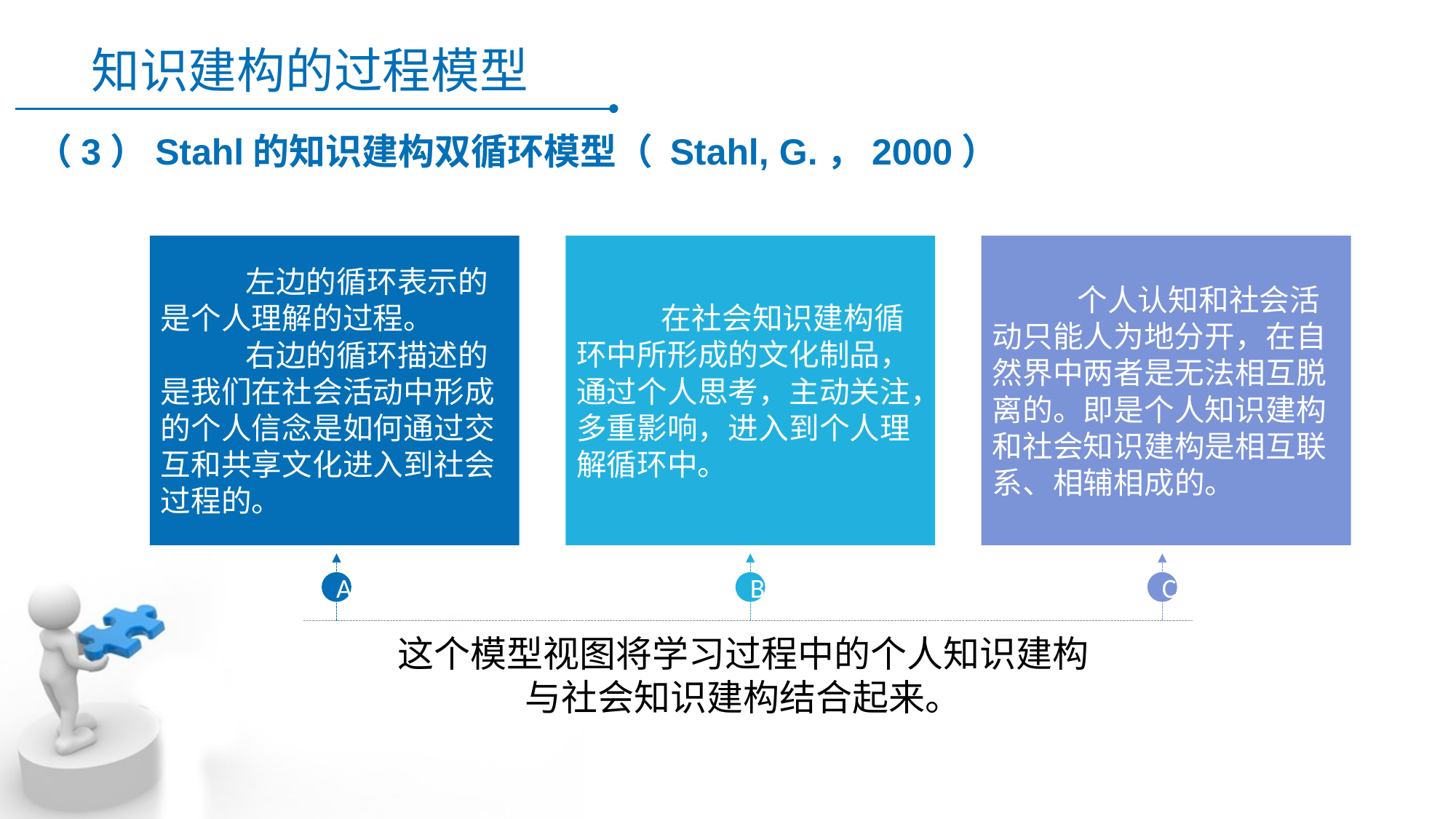

# 知识建构的过程模型
（3）Stahl的知识建构双循环模型（ Stahl, G.，2000）
左边的循环表示的是个人理解的过程。
右边的循环描述的是我们在社会活动中形成的个人信念是如何通过交互和共享文化进入到社会过程的。
在社会知识建构循环中所形成的文化制品，通过个人思考，主动关注，多重影响，进入到个人理解循环中。
个人认知和社会活动只能人为地分开，在自然界中两者是无法相互脱离的。即是个人知识建构和社会知识建构是相互联系、相辅相成的。
A
B
C
这个模型视图将学习过程中的个人知识建构与社会知识建构结合起来。